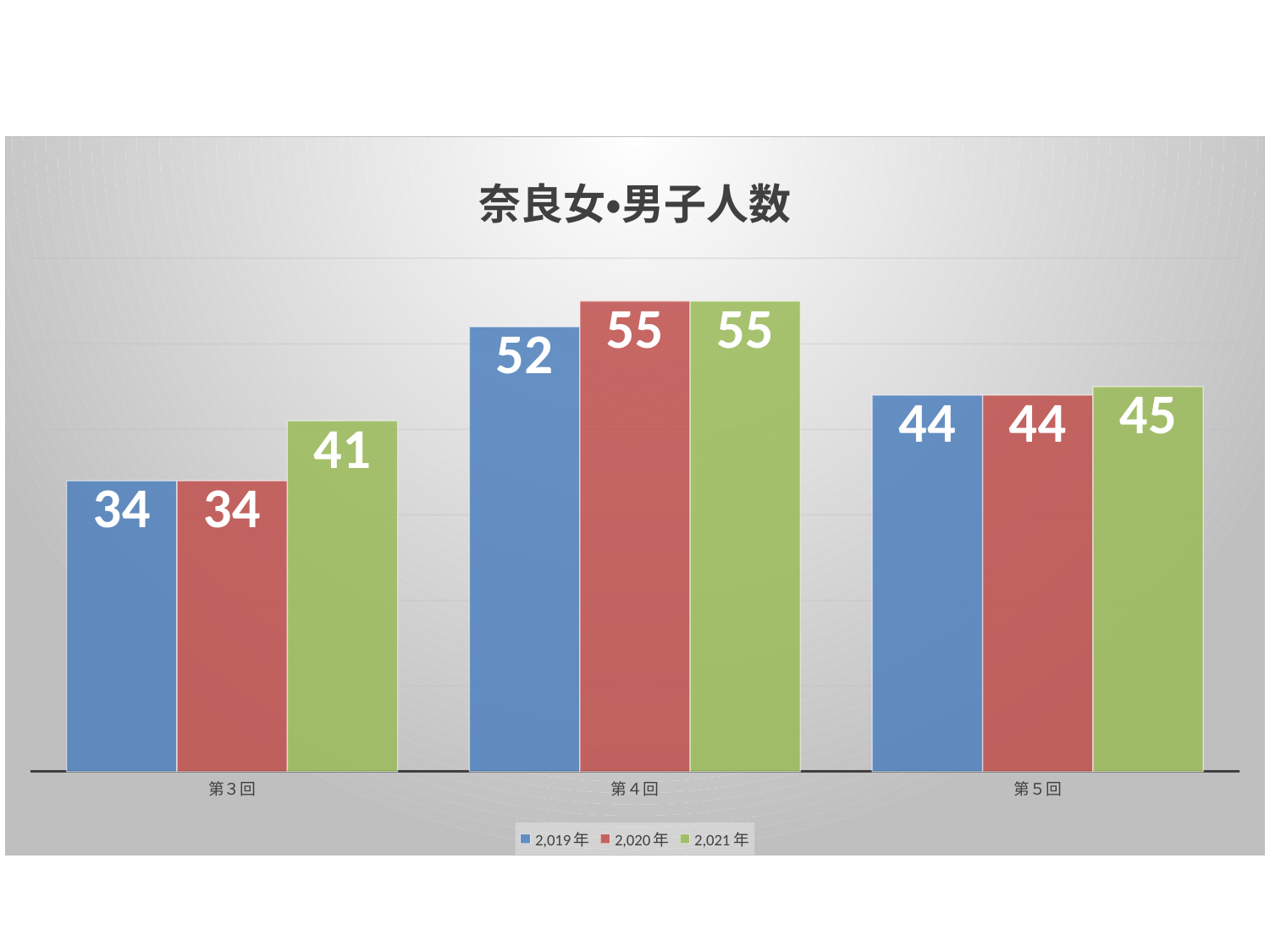

### Chart: 奈良女・男子人数

| Category | 2,019年 | 2,020年 | 2,021年 |
|---|---|---|---|
| 第３回 | 34.0 | 34.0 | 41.0 |
| 第４回 | 52.0 | 55.0 | 55.0 |
| 第５回 | 44.0 | 44.0 | 45.0 |